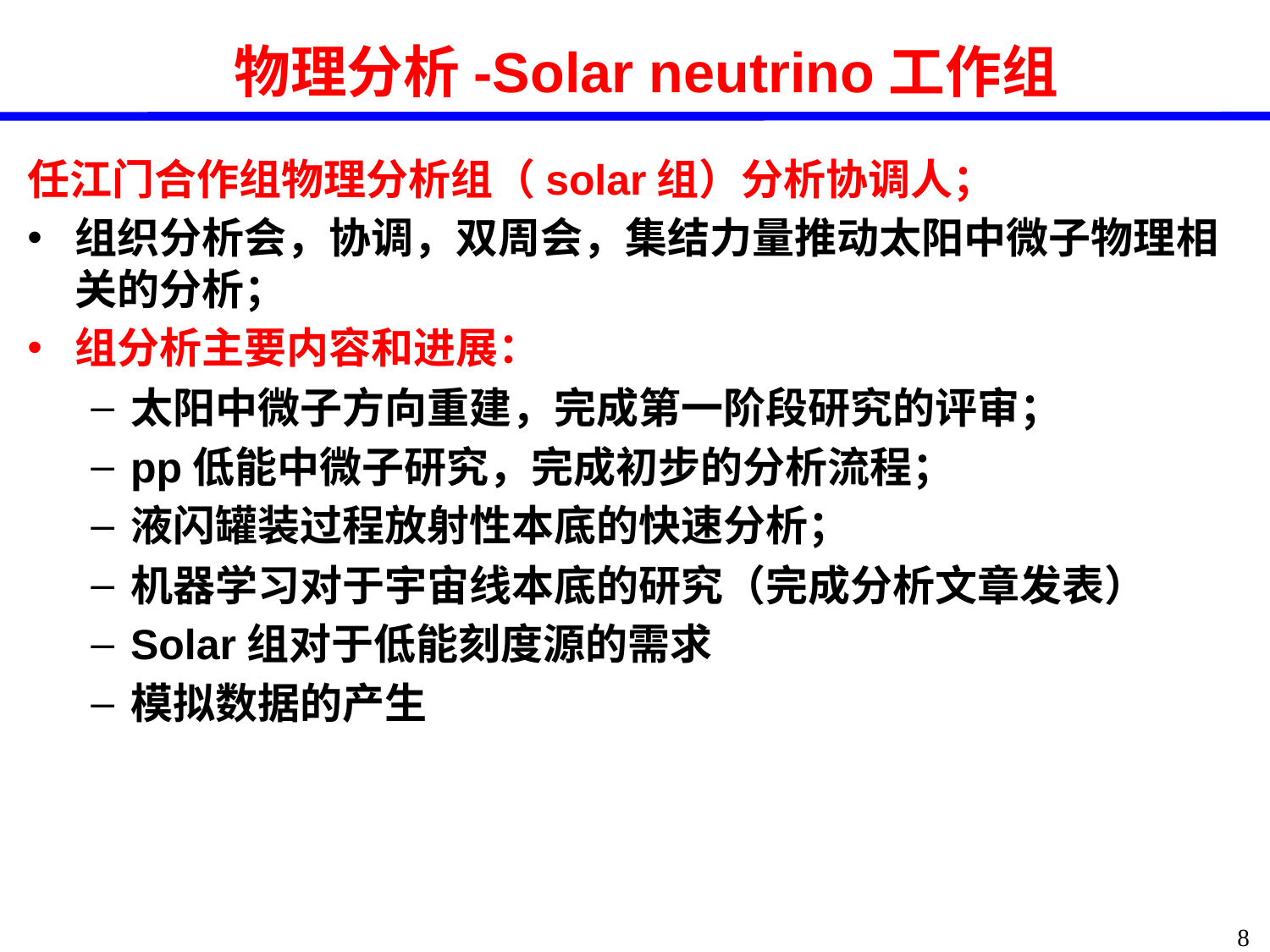

物理分析-Solar neutrino工作组
任江门合作组物理分析组（solar组）分析协调人；
组织分析会，协调，双周会，集结力量推动太阳中微子物理相关的分析；
组分析主要内容和进展：
太阳中微子方向重建，完成第一阶段研究的评审；
pp低能中微子研究，完成初步的分析流程；
液闪罐装过程放射性本底的快速分析；
机器学习对于宇宙线本底的研究（完成分析文章发表）
Solar组对于低能刻度源的需求
模拟数据的产生

8